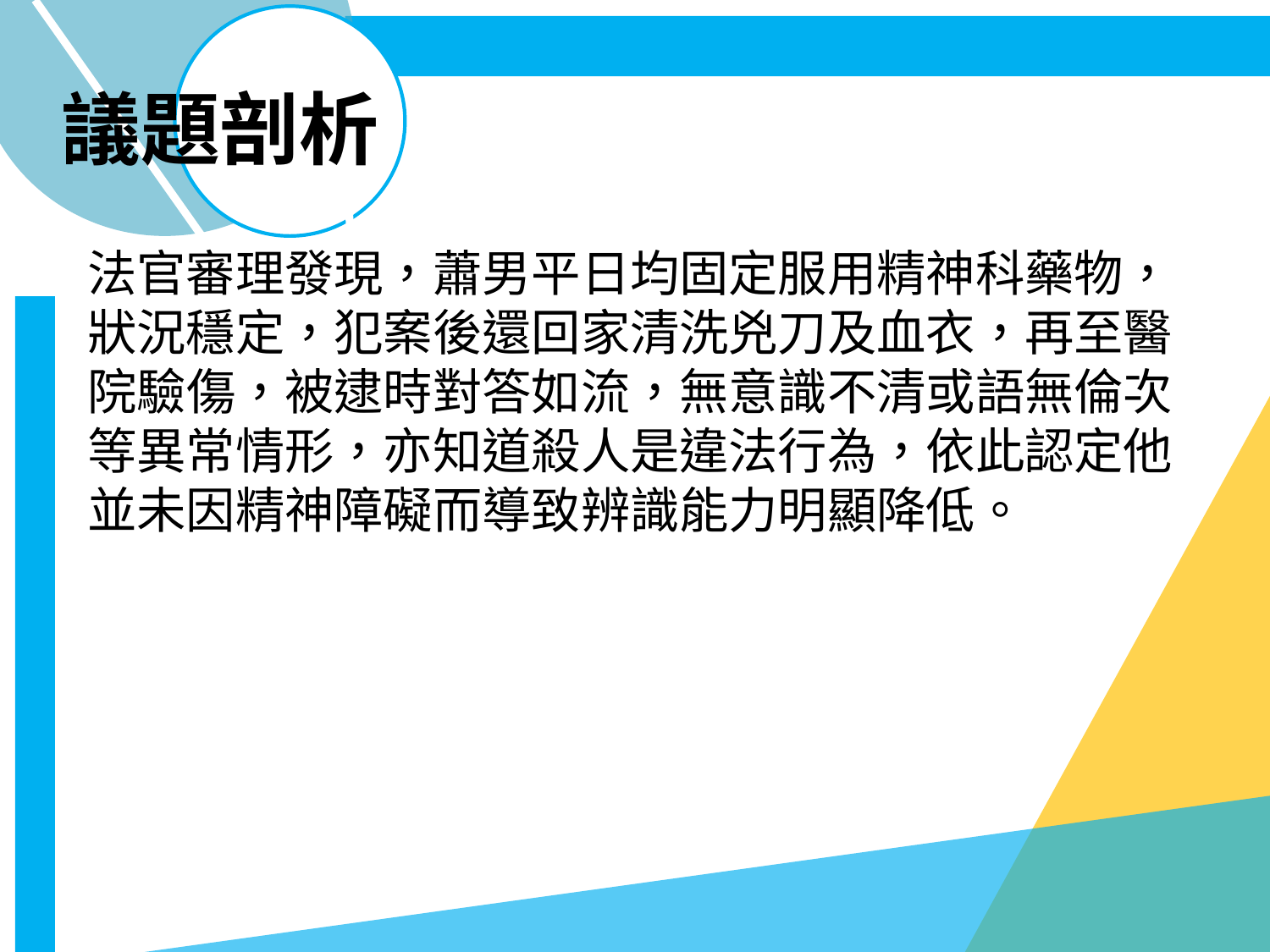

# 議題剖析
法官審理發現，蕭男平日均固定服用精神科藥物，狀況穩定，犯案後還回家清洗兇刀及血衣，再至醫院驗傷，被逮時對答如流，無意識不清或語無倫次等異常情形，亦知道殺人是違法行為，依此認定他並未因精神障礙而導致辨識能力明顯降低。